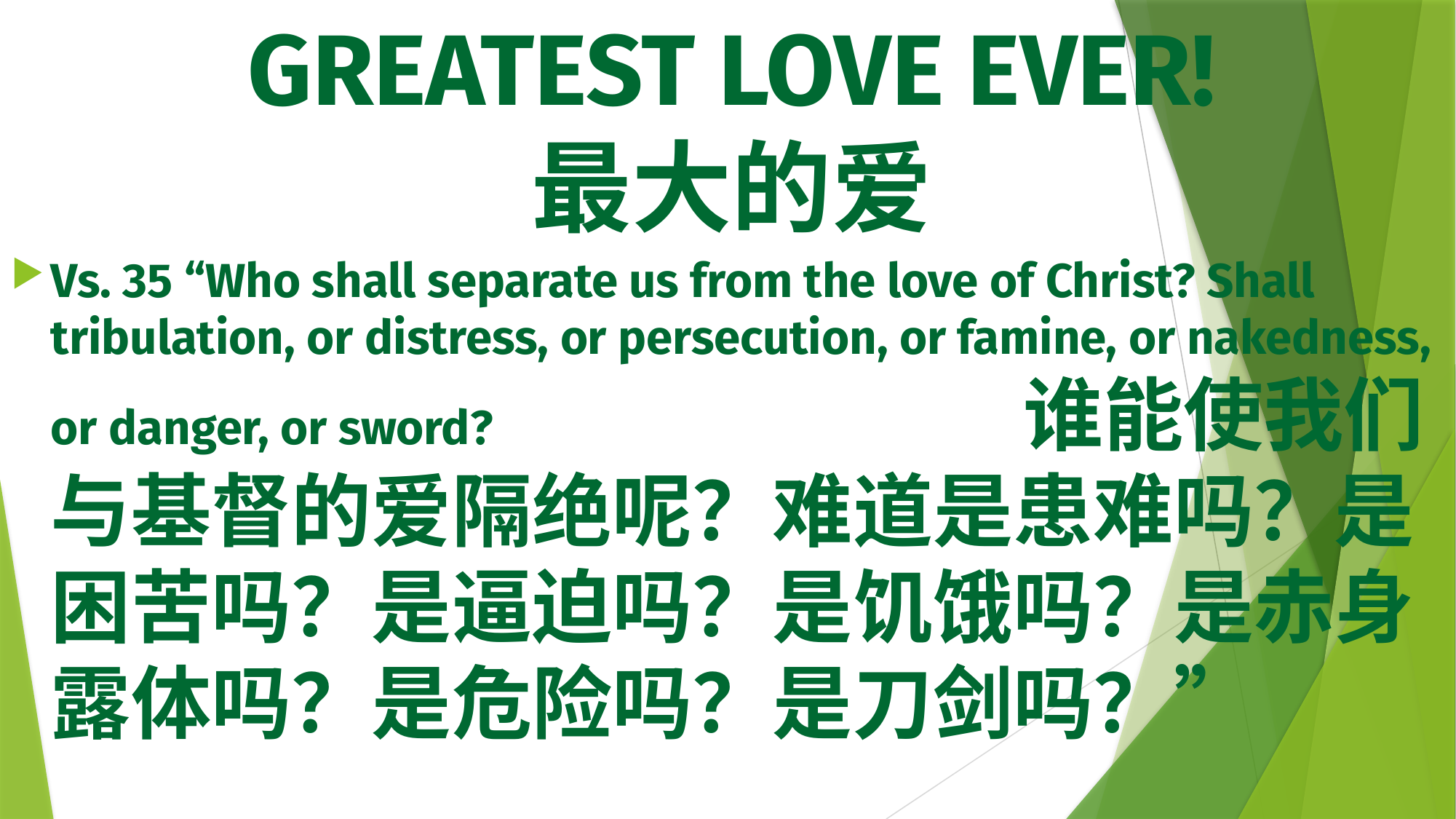

# GREATEST LOVE EVER! 最大的爱
Vs. 35 “Who shall separate us from the love of Christ? Shall tribulation, or distress, or persecution, or famine, or nakedness, or danger, or sword?                                              谁能使我们与基督的爱隔绝呢？难道是患难吗？是困苦吗？是逼迫吗？是饥饿吗？是赤身露体吗？是危险吗？是刀剑吗？”